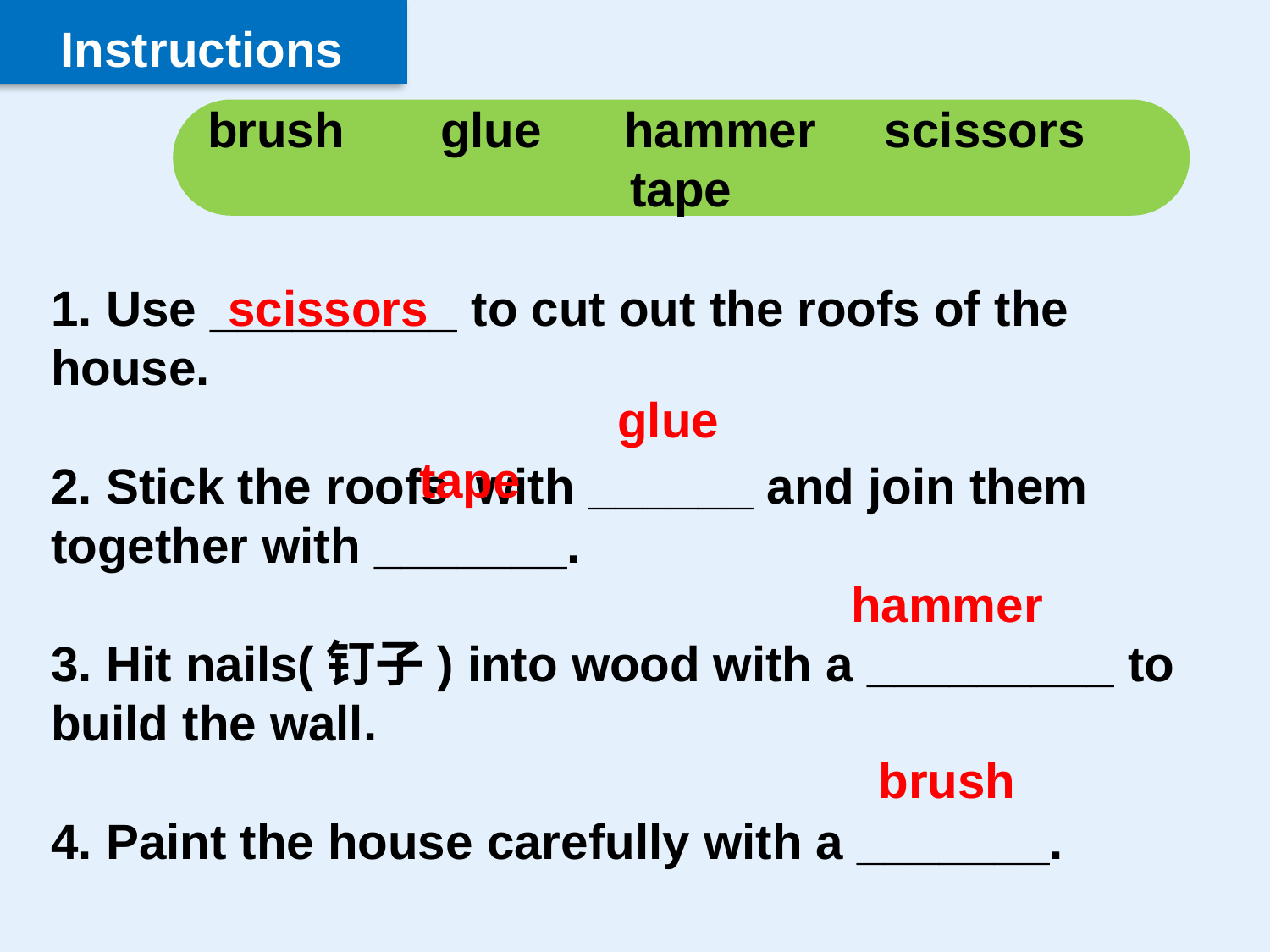

Instructions
brush       glue      hammer     scissors      tape
1. Use _________ to cut out the roofs of the house.

2. Stick the roofs  with ______ and join them together with _______.

3. Hit nails(钉子) into wood with a _________ to build the wall.

4. Paint the house carefully with a _______.
scissors
glue
tape
hammer
brush